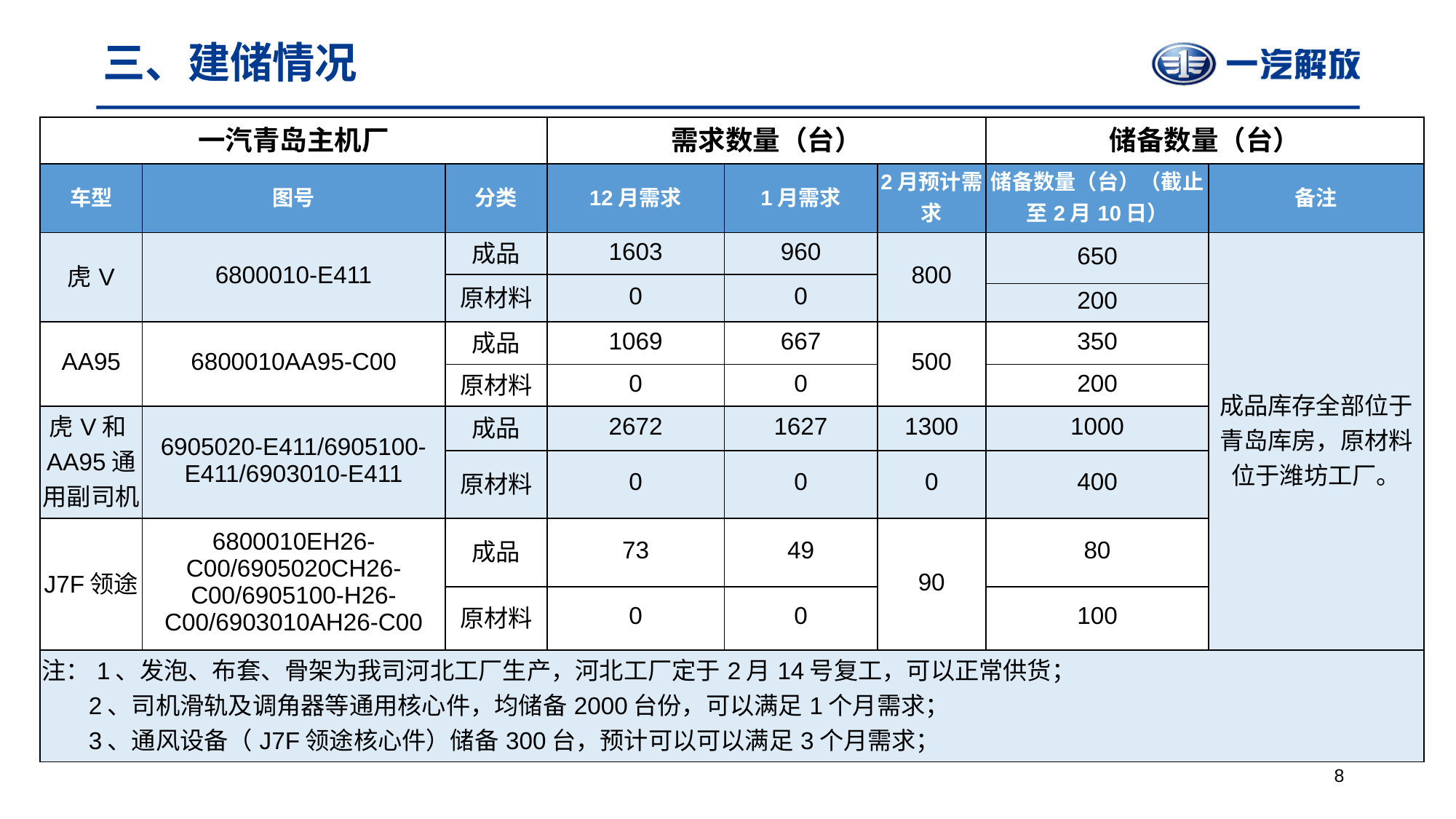

三、建储情况
| 一汽青岛主机厂 |  |  | 需求数量（台） |  |  | 储备数量（台） |  |
| --- | --- | --- | --- | --- | --- | --- | --- |
| 车型 | 图号 | 分类 | 12月需求 | 1月需求 | 2月预计需求 | 储备数量（台）（截止至2月10日） | 备注 |
| 虎V | 6800010-E411 | 成品 | 1603 | 960 | 800 | 650 | 成品库存全部位于青岛库房，原材料位于潍坊工厂。 |
|  |  | 原材料 | 0 | 0 |  |  |  |
|  |  |  |  |  |  | 200 |  |
| AA95 | 6800010AA95-C00 | 成品 | 1069 | 667 | 500 | 350 |  |
|  |  | 原材料 | 0 | 0 |  | 200 |  |
| 虎V和AA95通用副司机 | 6905020-E411/6905100-E411/6903010-E411 | 成品 | 2672 | 1627 | 1300 | 1000 |  |
|  |  | 原材料 | 0 | 0 | 0 | 400 |  |
| J7F领途 | 6800010EH26-C00/6905020CH26-C00/6905100-H26-C00/6903010AH26-C00 | 成品 | 73 | 49 | 90 | 80 |  |
|  |  | 原材料 | 0 | 0 |  | 100 |  |
| 注：1、发泡、布套、骨架为我司河北工厂生产，河北工厂定于2月14号复工，可以正常供货； 2、司机滑轨及调角器等通用核心件，均储备2000台份，可以满足1个月需求； 3、通风设备（J7F领途核心件）储备300台，预计可以可以满足3个月需求； |  |  |  |  |  |  |  |
8